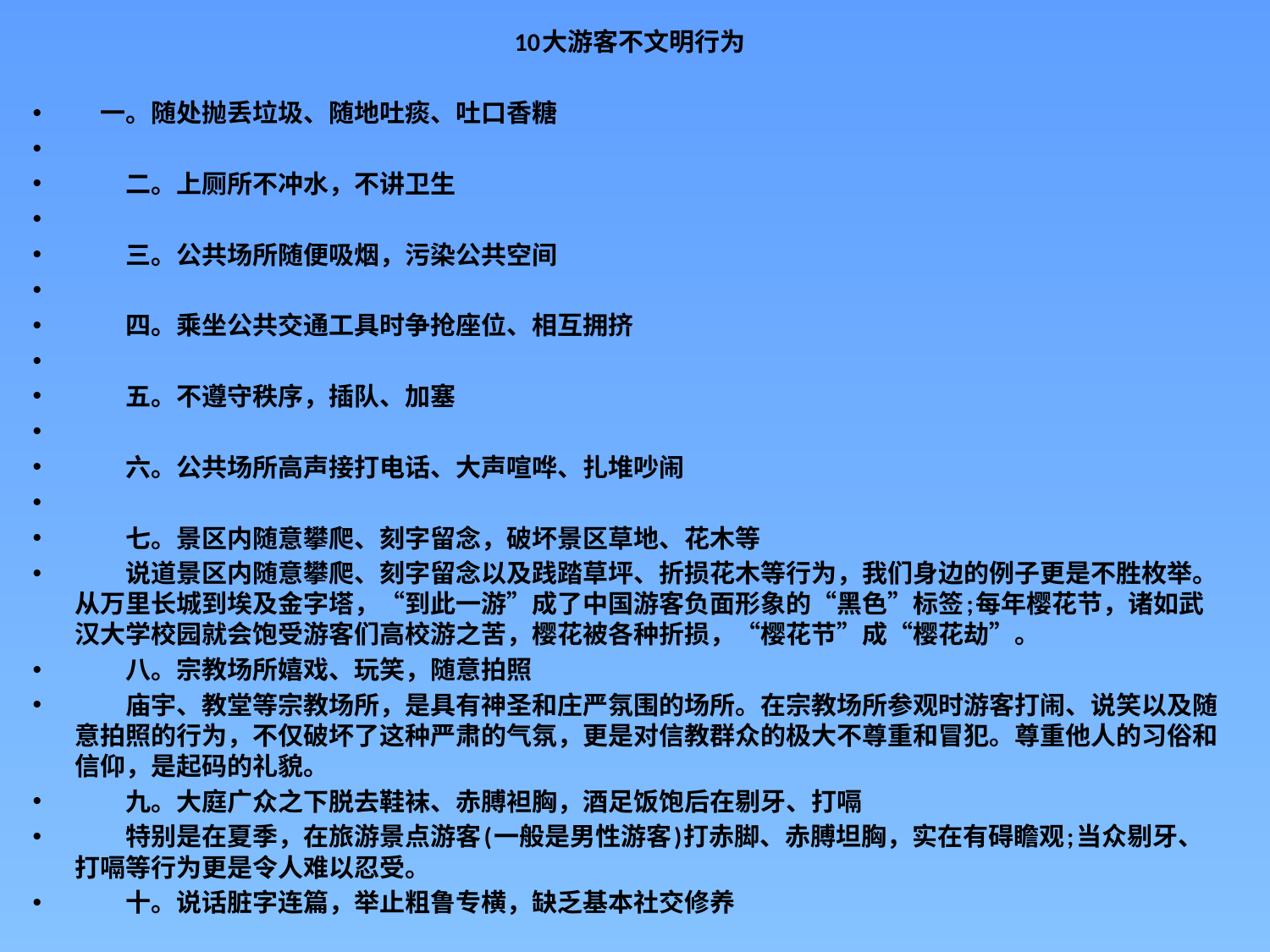

10大游客不文明行为

    一。随处抛丢垃圾、随地吐痰、吐口香糖

　　二。上厕所不冲水，不讲卫生

　　三。公共场所随便吸烟，污染公共空间

　　四。乘坐公共交通工具时争抢座位、相互拥挤

　　五。不遵守秩序，插队、加塞

　　六。公共场所高声接打电话、大声喧哗、扎堆吵闹

　　七。景区内随意攀爬、刻字留念，破坏景区草地、花木等
　　说道景区内随意攀爬、刻字留念以及践踏草坪、折损花木等行为，我们身边的例子更是不胜枚举。从万里长城到埃及金字塔，“到此一游”成了中国游客负面形象的“黑色”标签;每年樱花节，诸如武汉大学校园就会饱受游客们高校游之苦，樱花被各种折损，“樱花节”成“樱花劫”。
　　八。宗教场所嬉戏、玩笑，随意拍照
　　庙宇、教堂等宗教场所，是具有神圣和庄严氛围的场所。在宗教场所参观时游客打闹、说笑以及随意拍照的行为，不仅破坏了这种严肃的气氛，更是对信教群众的极大不尊重和冒犯。尊重他人的习俗和信仰，是起码的礼貌。
　　九。大庭广众之下脱去鞋袜、赤膊袒胸，酒足饭饱后在剔牙、打嗝
　　特别是在夏季，在旅游景点游客(一般是男性游客)打赤脚、赤膊坦胸，实在有碍瞻观;当众剔牙、打嗝等行为更是令人难以忍受。
　　十。说话脏字连篇，举止粗鲁专横，缺乏基本社交修养